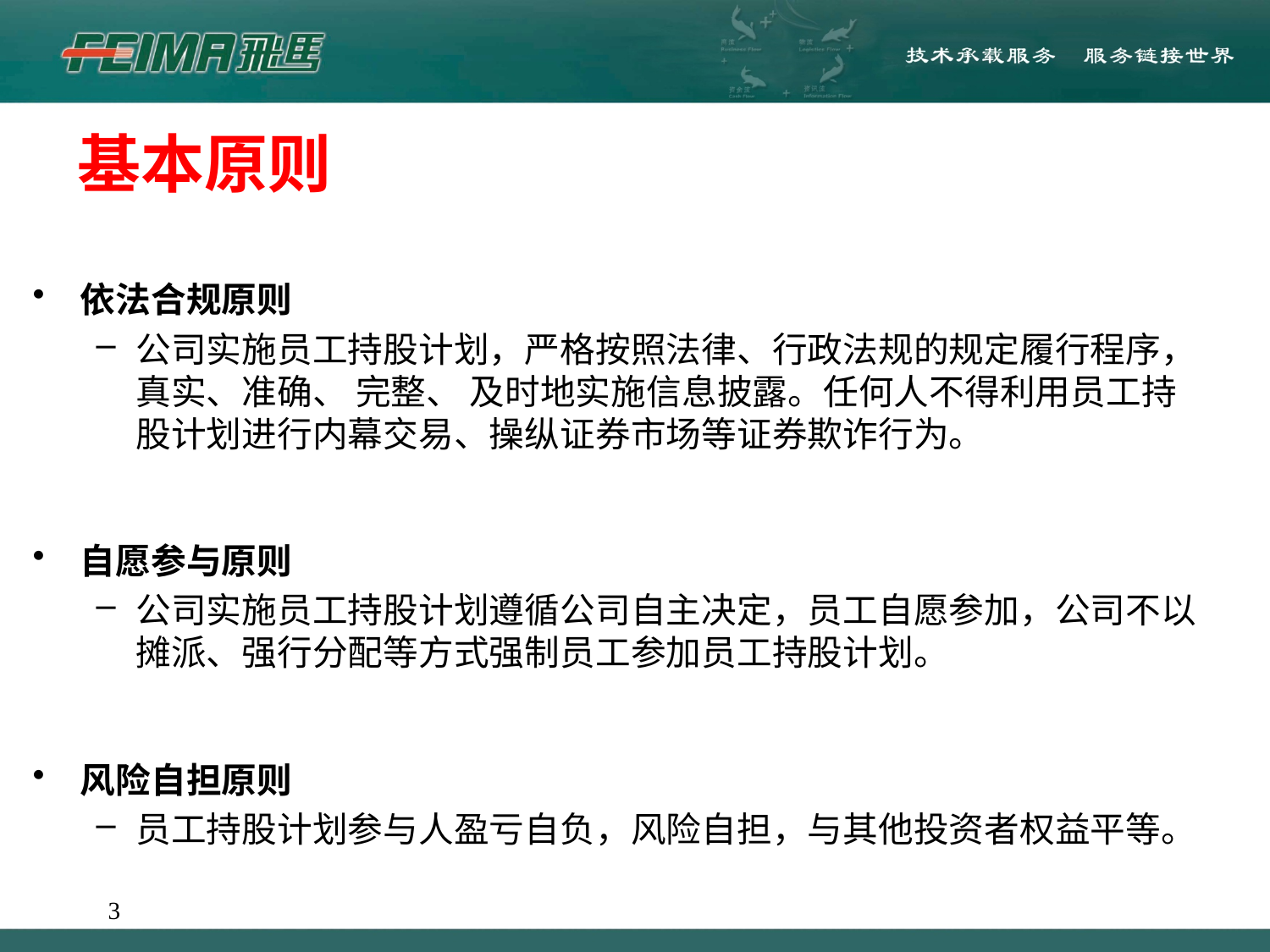

# 基本原则

依法合规原则
公司实施员工持股计划，严格按照法律、行政法规的规定履行程序，真实、准确、 完整、 及时地实施信息披露。任何人不得利用员工持股计划进行内幕交易、操纵证券市场等证券欺诈行为。

自愿参与原则
公司实施员工持股计划遵循公司自主决定，员工自愿参加，公司不以摊派、强行分配等方式强制员工参加员工持股计划。

风险自担原则
员工持股计划参与人盈亏自负，风险自担，与其他投资者权益平等。

3